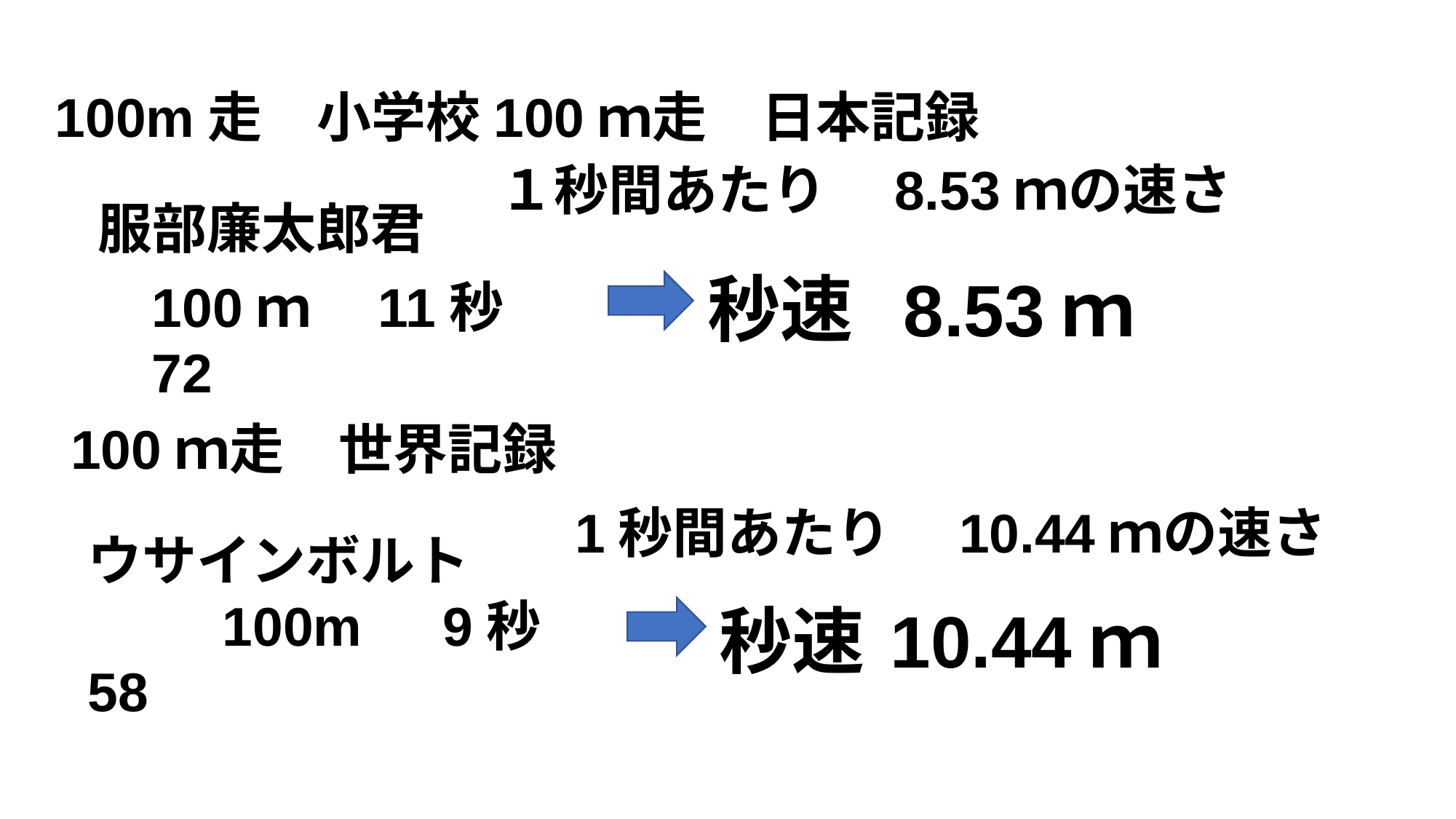

100m走　小学校100ｍ走　日本記録
１秒間あたり　8.53ｍの速さ
服部廉太郎君
秒速
8.53ｍ
100ｍ　11秒72

100ｍ走　世界記録
1秒間あたり　10.44ｍの速さ
ウサインボルト
　　 100m　9秒58
秒速
10.44ｍ